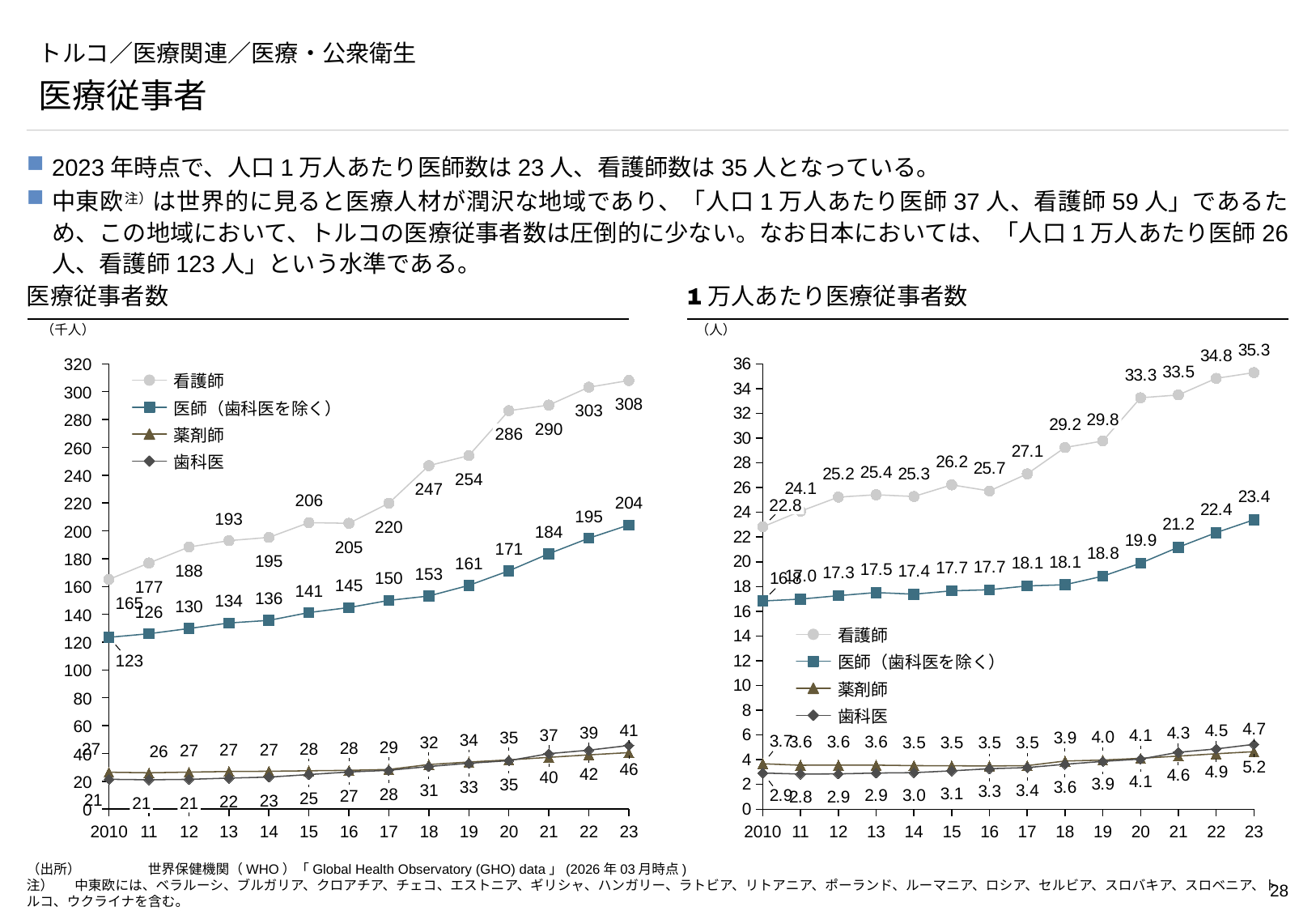

# トルコ／医療関連／医療・公衆衛生
医療従事者
2023年時点で、人口1万人あたり医師数は23人、看護師数は35人となっている。
中東欧注）は世界的に見ると医療人材が潤沢な地域であり、「人口1万人あたり医師37人、看護師59人」であるため、この地域において、トルコの医療従事者数は圧倒的に少ない。なお日本においては、「人口1万人あたり医師26人、看護師123人」という水準である。
医療従事者数
1万人あたり医療従事者数
（千人）
（人）

### Chart

| Category |  |  |  |  |
|---|---|---|---|---|

### Chart

| Category |  |  |  |  |
|---|---|---|---|---|
320
看護師

300
308
医師（歯科医を除く）
303

29.8
280
290
286
薬剤師

260
歯科医

240
254
247
206
204
220
22.8
195
193
220
200
184
205
171
180
195
161
188
153
150
145
177
160
141
136
134
165
130
126
140
看護師

120
123
医師（歯科医を除く）

100
薬剤師

80
歯科医

60
41
39
37
35
34
32
29
28
28
27
27
27
27
26
40
46
42
40
20
35
33
31
28
27
25
21
23
22
21
21
0
2010
11
12
13
14
15
16
17
18
19
20
21
22
23
2010
11
12
13
14
15
16
17
18
19
20
21
22
23
（出所）	世界保健機関（WHO）「Global Health Observatory (GHO) data」(2026年03月時点)
注）　	中東欧には、ベラルーシ、ブルガリア、クロアチア、チェコ、エストニア、ギリシャ、ハンガリー、ラトビア、リトアニア、ポーランド、ルーマニア、ロシア、セルビア、スロバキア、スロベニア、トルコ、ウクライナを含む。
     　　　数値は、2017年のもの。